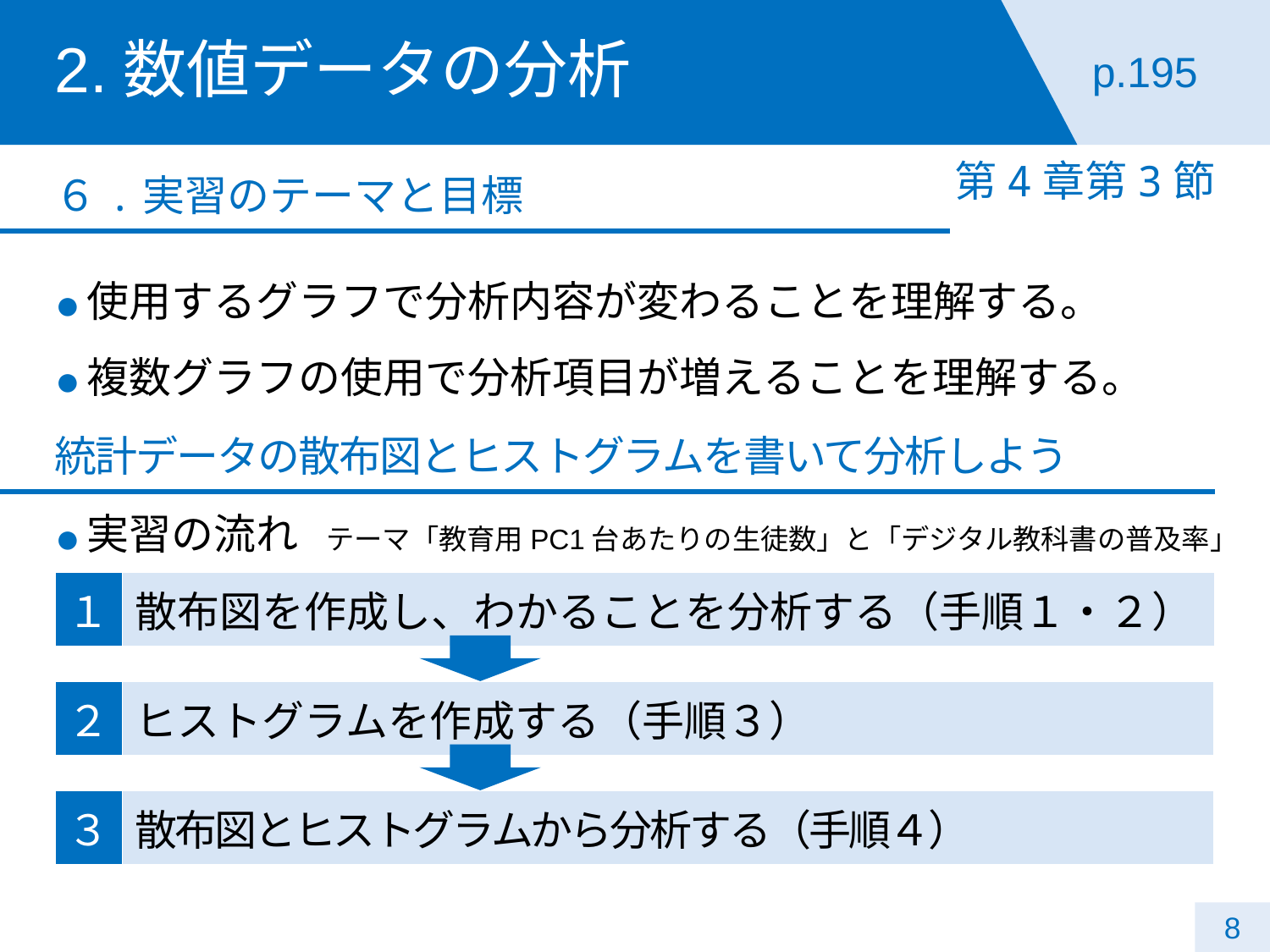

# 2.数値データの分析
p.195
第4章第3節
６.実習のテーマと目標
使用するグラフで分析内容が変わることを理解する。
複数グラフの使用で分析項目が増えることを理解する。
統計データの散布図とヒストグラムを書いて分析しよう
実習の流れ　テーマ「教育用PC1台あたりの生徒数」と「デジタル教科書の普及率」
| １ | 散布図を作成し、わかることを分析する（手順１・２） |
| --- | --- |

| ２ | ヒストグラムを作成する（手順３） |
| --- | --- |

| ３ | 散布図とヒストグラムから分析する（手順４） |
| --- | --- |
8